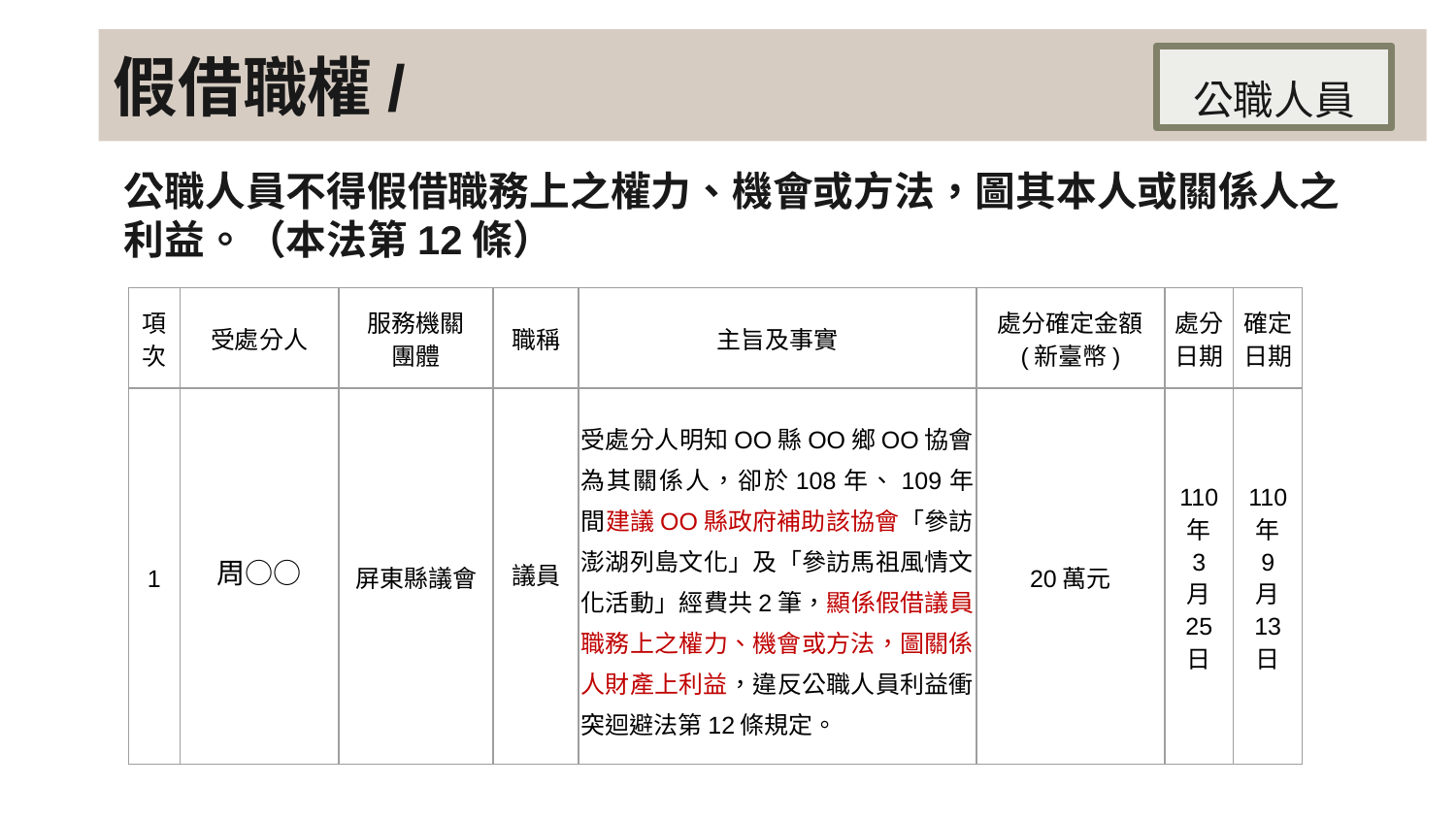

# 假借職權/
公職人員
公職人員不得假借職務上之權力、機會或方法，圖其本人或關係人之利益。（本法第12條）
| 項次 | 受處分人 | 服務機關 團體 | 職稱 | 主旨及事實 | 處分確定金額 (新臺幣) | 處分日期 | 確定日期 |
| --- | --- | --- | --- | --- | --- | --- | --- |
| 1 | 周○○ | 屏東縣議會 | 議員 | 受處分人明知OO縣OO鄉OO協會為其關係人，卻於108年、109年間建議OO縣政府補助該協會「參訪澎湖列島文化」及「參訪馬祖風情文化活動」經費共2筆，顯係假借議員職務上之權力、機會或方法，圖關係人財產上利益，違反公職人員利益衝突迴避法第12條規定。 | 20萬元 | 110 年 3 月 25 日 | 110 年 9 月 13 日 |